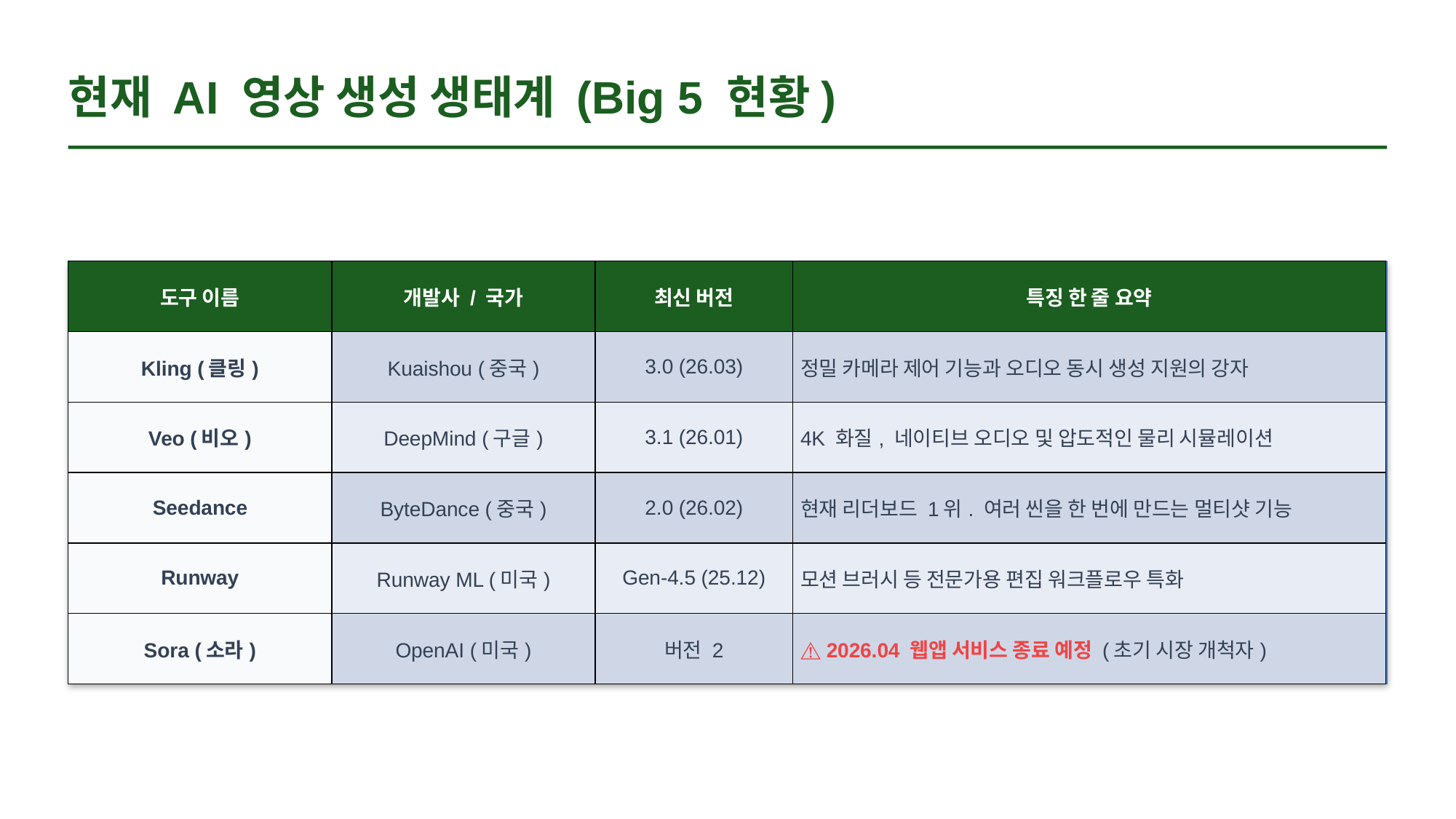

현재 AI 영상 생성 생태계 (Big 5 현황)

| 도구 이름 | 개발사 / 국가 | 최신 버전 | 특징 한 줄 요약 |
| --- | --- | --- | --- |
| Kling (클링) | Kuaishou (중국) | 3.0 (26.03) | 정밀 카메라 제어 기능과 오디오 동시 생성 지원의 강자 |
| Veo (비오) | DeepMind (구글) | 3.1 (26.01) | 4K 화질, 네이티브 오디오 및 압도적인 물리 시뮬레이션 |
| Seedance | ByteDance (중국) | 2.0 (26.02) | 현재 리더보드 1위. 여러 씬을 한 번에 만드는 멀티샷 기능 |
| Runway | Runway ML (미국) | Gen-4.5 (25.12) | 모션 브러시 등 전문가용 편집 워크플로우 특화 |
| Sora (소라) | OpenAI (미국) | 버전 2 | ⚠️ 2026.04 웹앱 서비스 종료 예정 (초기 시장 개척자) |